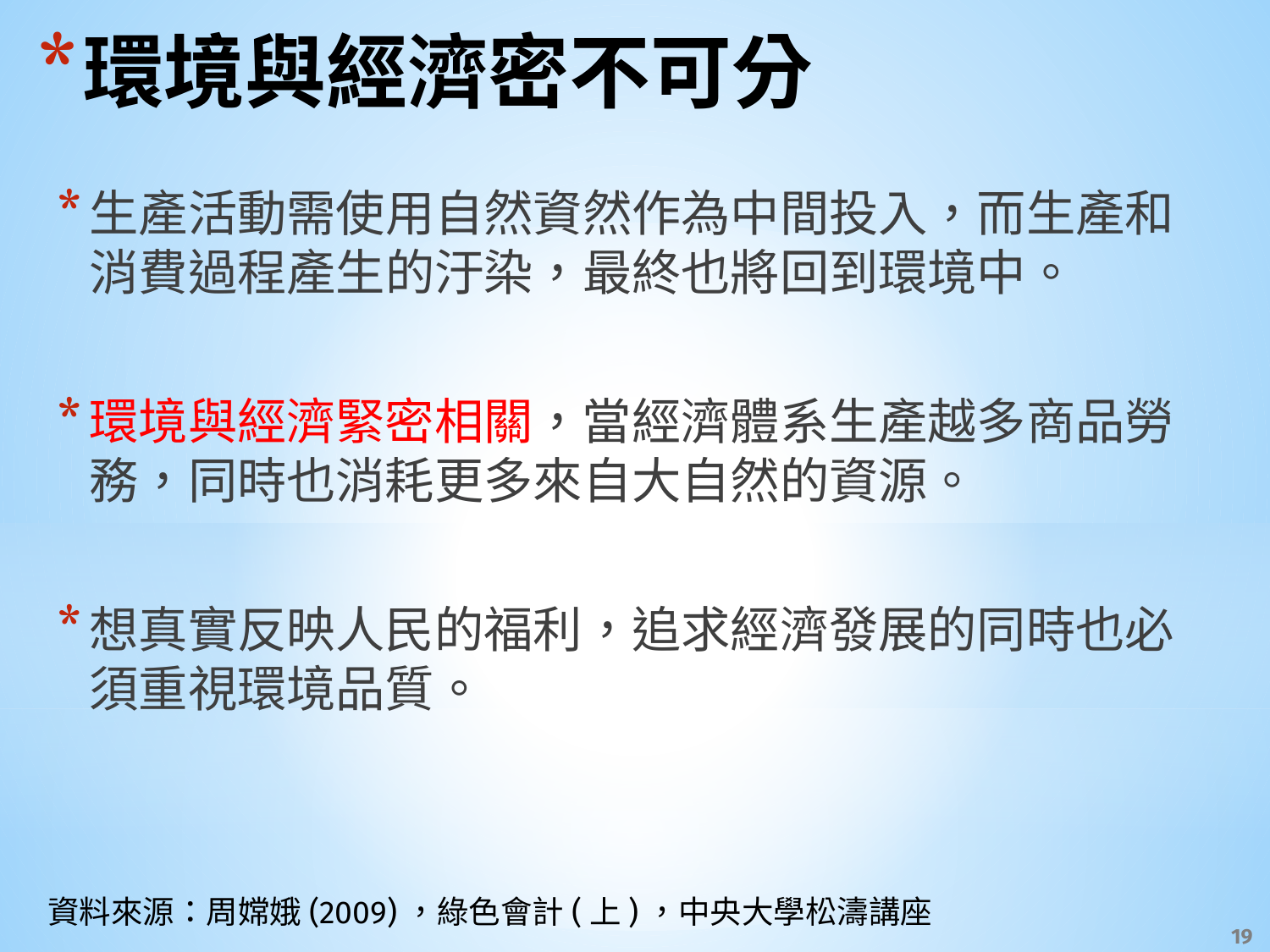

# 環境與經濟密不可分
生產活動需使用自然資然作為中間投入，而生產和消費過程產生的汙染，最終也將回到環境中。

環境與經濟緊密相關，當經濟體系生產越多商品勞務，同時也消耗更多來自大自然的資源。

想真實反映人民的福利，追求經濟發展的同時也必須重視環境品質。
資料來源：周嫦娥(2009)，綠色會計(上)，中央大學松濤講座
19